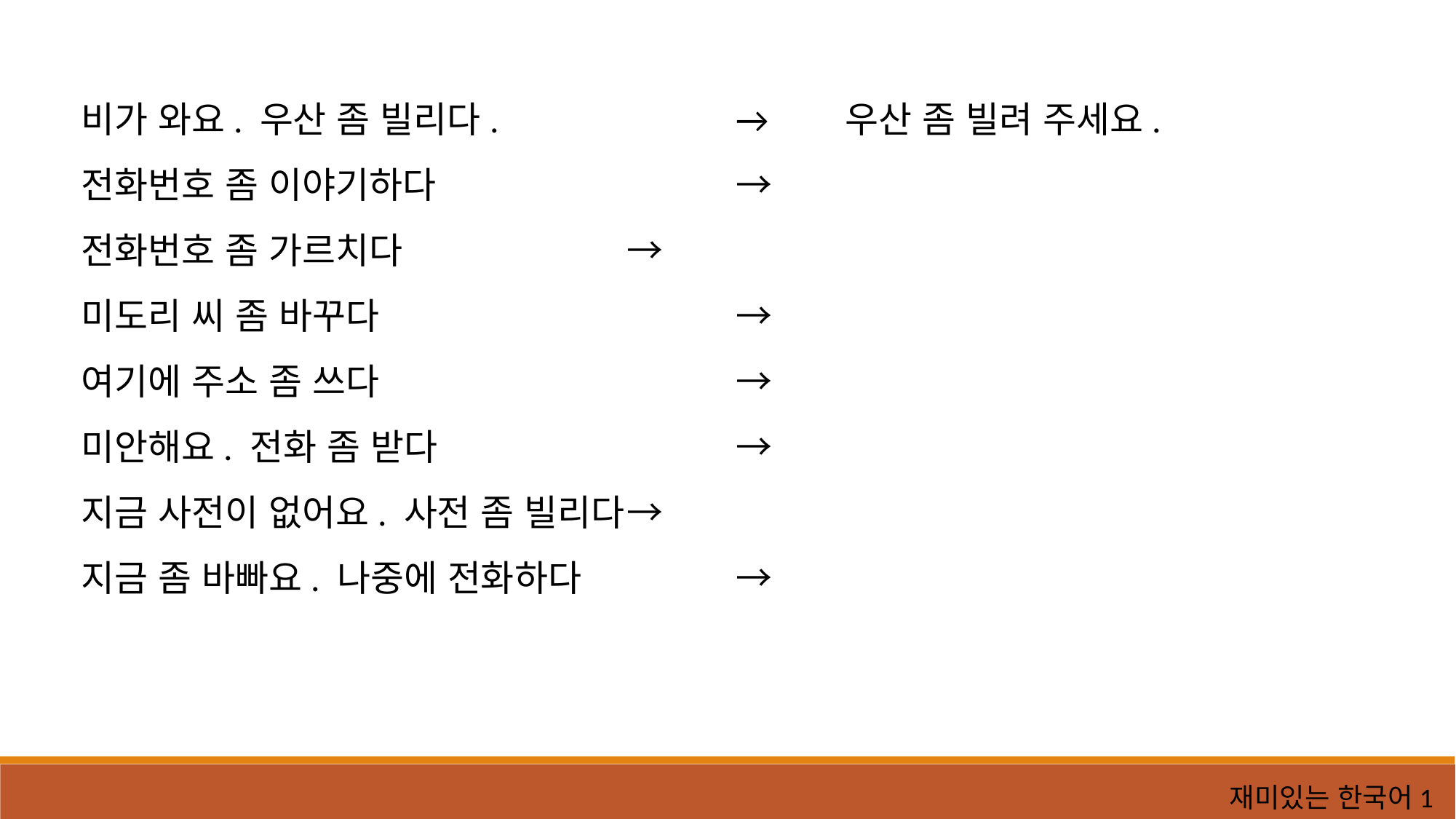

비가 와요. 우산 좀 빌리다. 			→	우산 좀 빌려 주세요.
전화번호 좀 이야기하다			→
전화번호 좀 가르치다			→
미도리 씨 좀 바꾸다				→
여기에 주소 좀 쓰다				→
미안해요. 전화 좀 받다			→
지금 사전이 없어요. 사전 좀 빌리다	→
지금 좀 바빠요. 나중에 전화하다		→

재미있는 한국어1